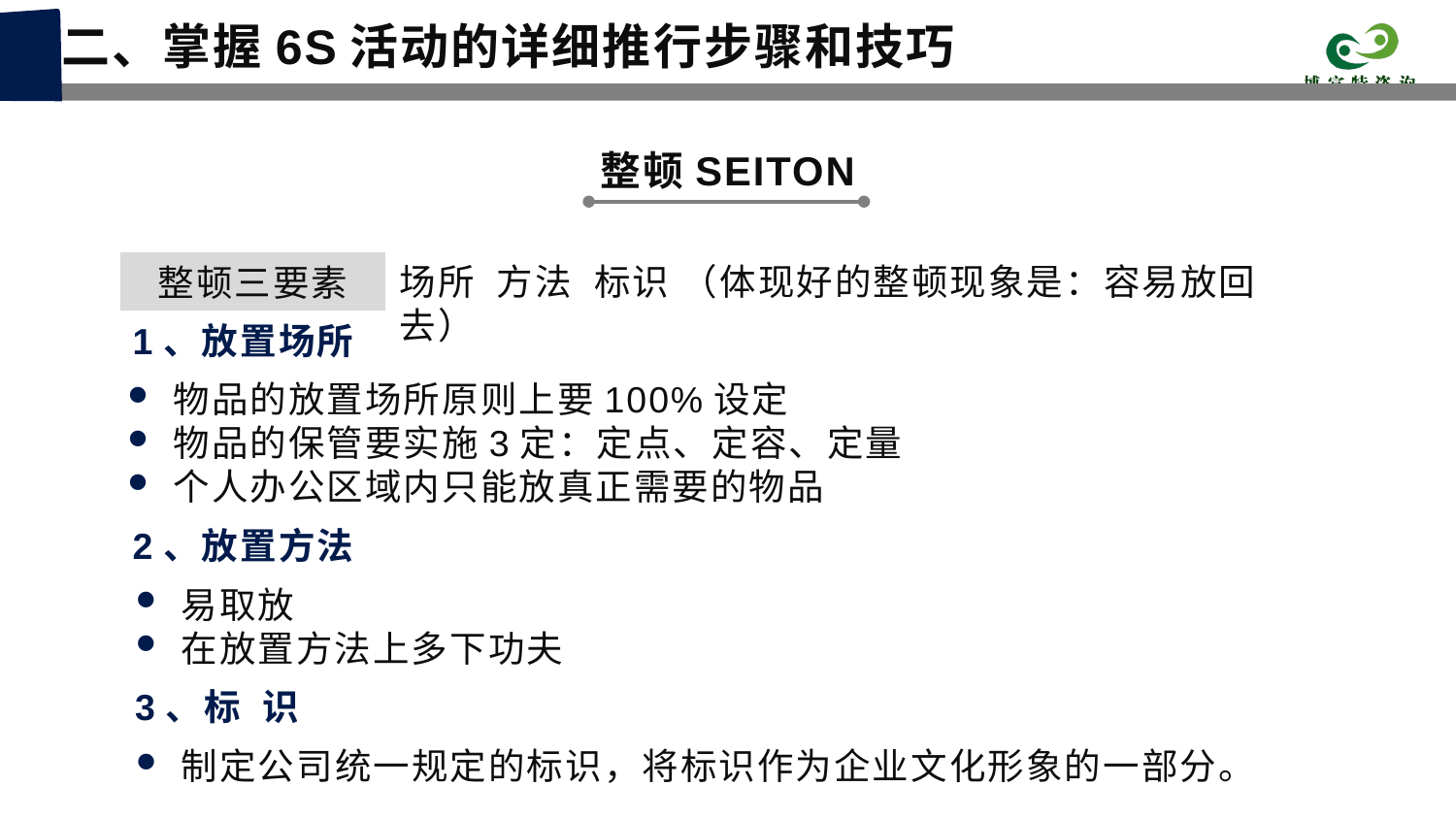

二、掌握6S活动的详细推行步骤和技巧
整顿SEITON
整顿三要素
场所  方法  标识 （体现好的整顿现象是：容易放回去）
1、放置场所
物品的放置场所原则上要100%设定
物品的保管要实施3定：定点、定容、定量
个人办公区域内只能放真正需要的物品
2、放置方法
易取放
在放置方法上多下功夫
3、标  识
制定公司统一规定的标识，将标识作为企业文化形象的一部分。